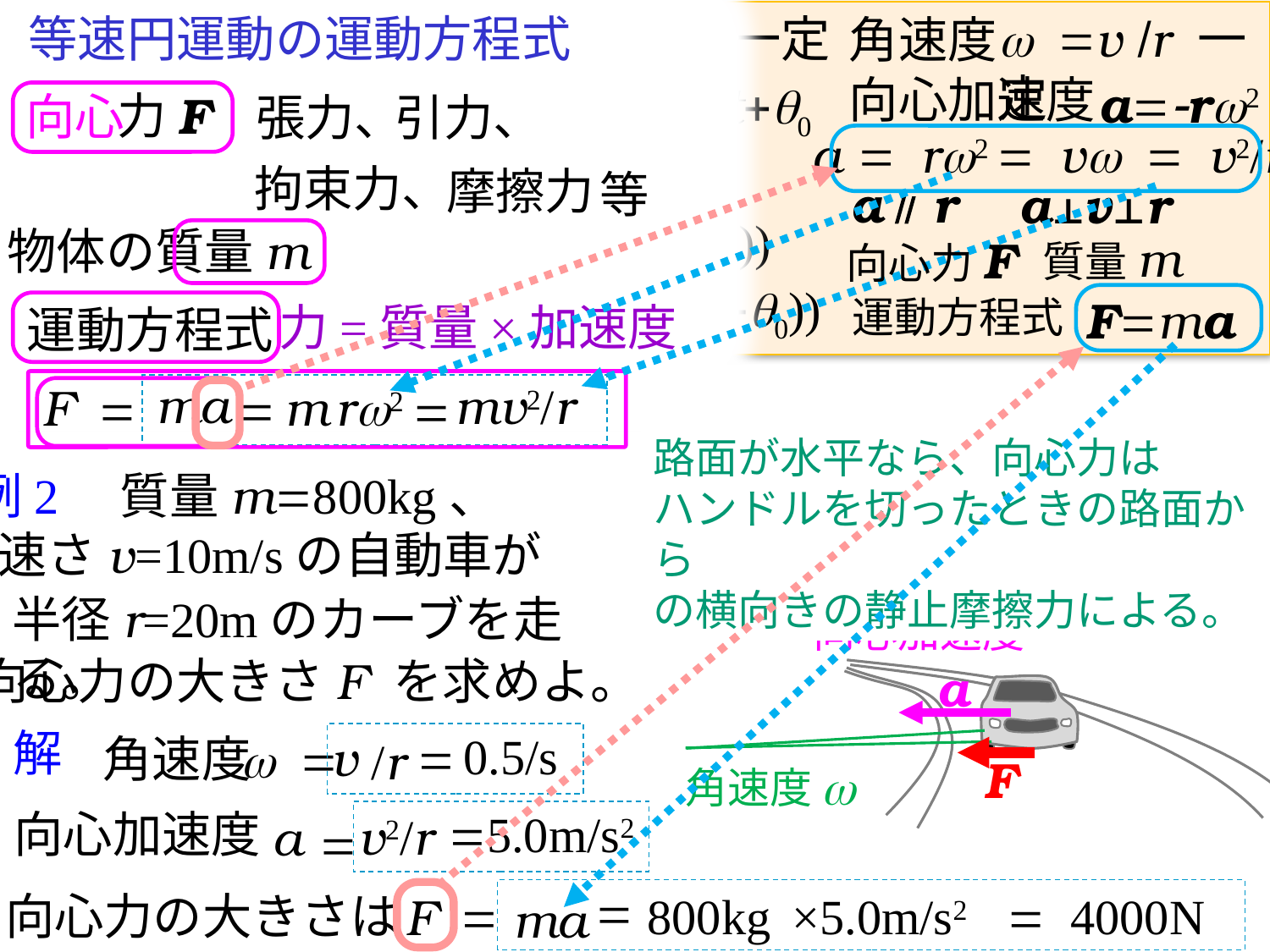

ω =v /r 一定

半径r 一定, 速さv 一定
等速円運動
角速度
向心加速度
a=−rω2
初期中心角
θ0
ω t+θ0
中心角
時間t
θ =
座標
r =r (cos(ωt+θ0), sin(ωt+θ0))
速度
v =ωr (−sin(ωt+θ0),cos(ωt+θ0))
a =−ω2r(cos(ωt+θ0),sin(ωt+θ0))
加速度
等速円運動の運動方程式
向心
張力、
引力、

力F
a = rω2 = vω = v2/r
a // r
a⊥v⊥r

拘束力、
摩擦力
等

物体の質量m

質量m
向心力F
F=ma
運動方程式

力=質量×加速度
運動方程式

ma
m
v2/r
m
rω2

=
=
=

F
路面が水平なら、向心力は
ハンドルを切ったときの路面から
の横向きの静止摩擦力による。
例2　質量m=800kg、
速さv=10m/sの自動車が
半径r=20mのカーブを走る。
向心加速度
向心力の大きさF を求めよ。
a

解
0.5/s
=
v
角速度
ω =

/r
F
ω
角速度
向心加速度
=5.0m/s2
v2/r
a

=
=
向心力の大きさは
=
800kg
×5.0m/s2
= 4000N

ma
F